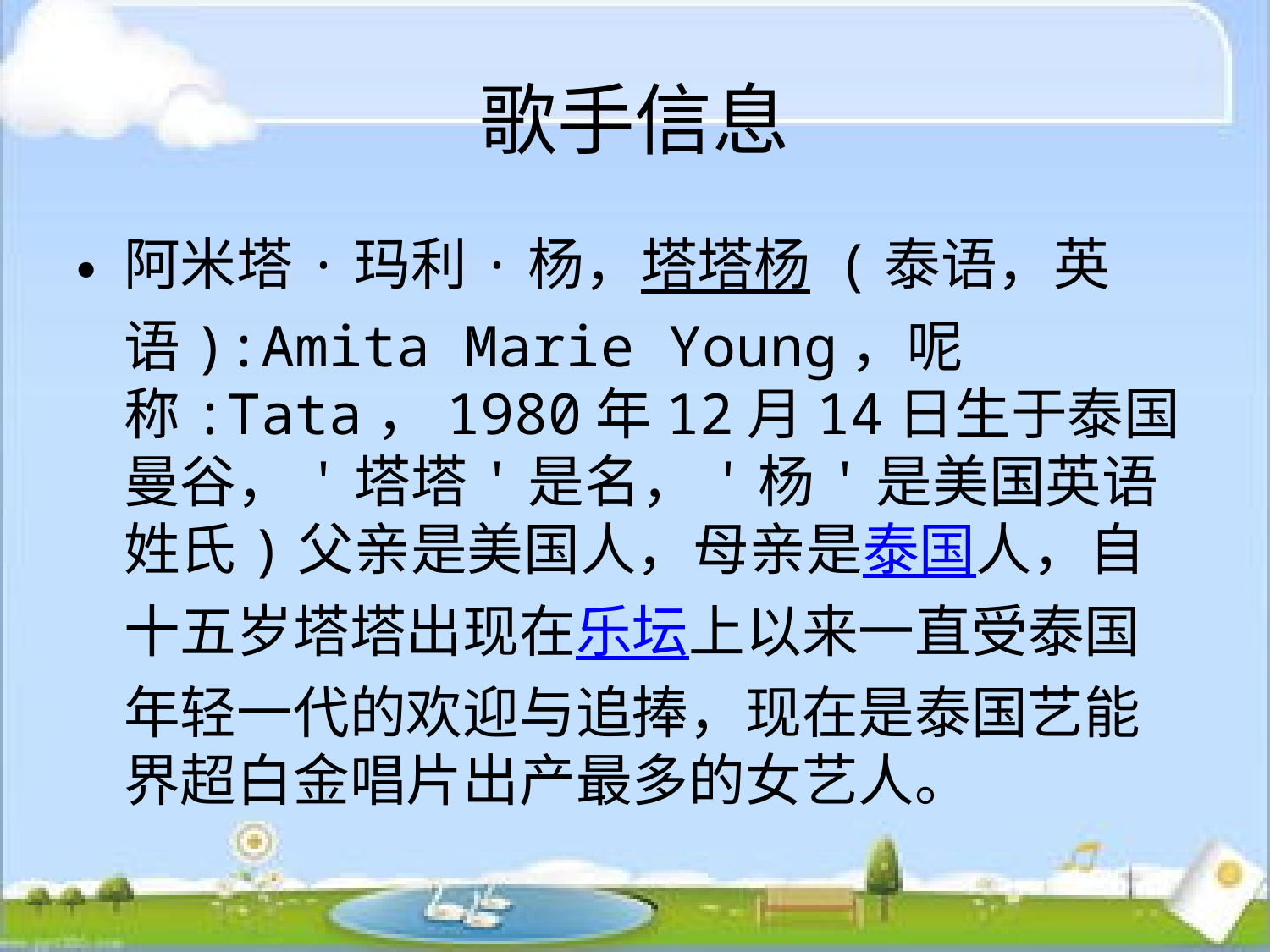

# 歌手信息
阿米塔·玛利·杨，塔塔杨 (泰语，英语):Amita Marie Young，呢称:Tata，1980年12月14日生于泰国曼谷，'塔塔'是名，'杨'是美国英语姓氏)父亲是美国人，母亲是泰国人，自十五岁塔塔出现在乐坛上以来一直受泰国年轻一代的欢迎与追捧，现在是泰国艺能界超白金唱片出产最多的女艺人。